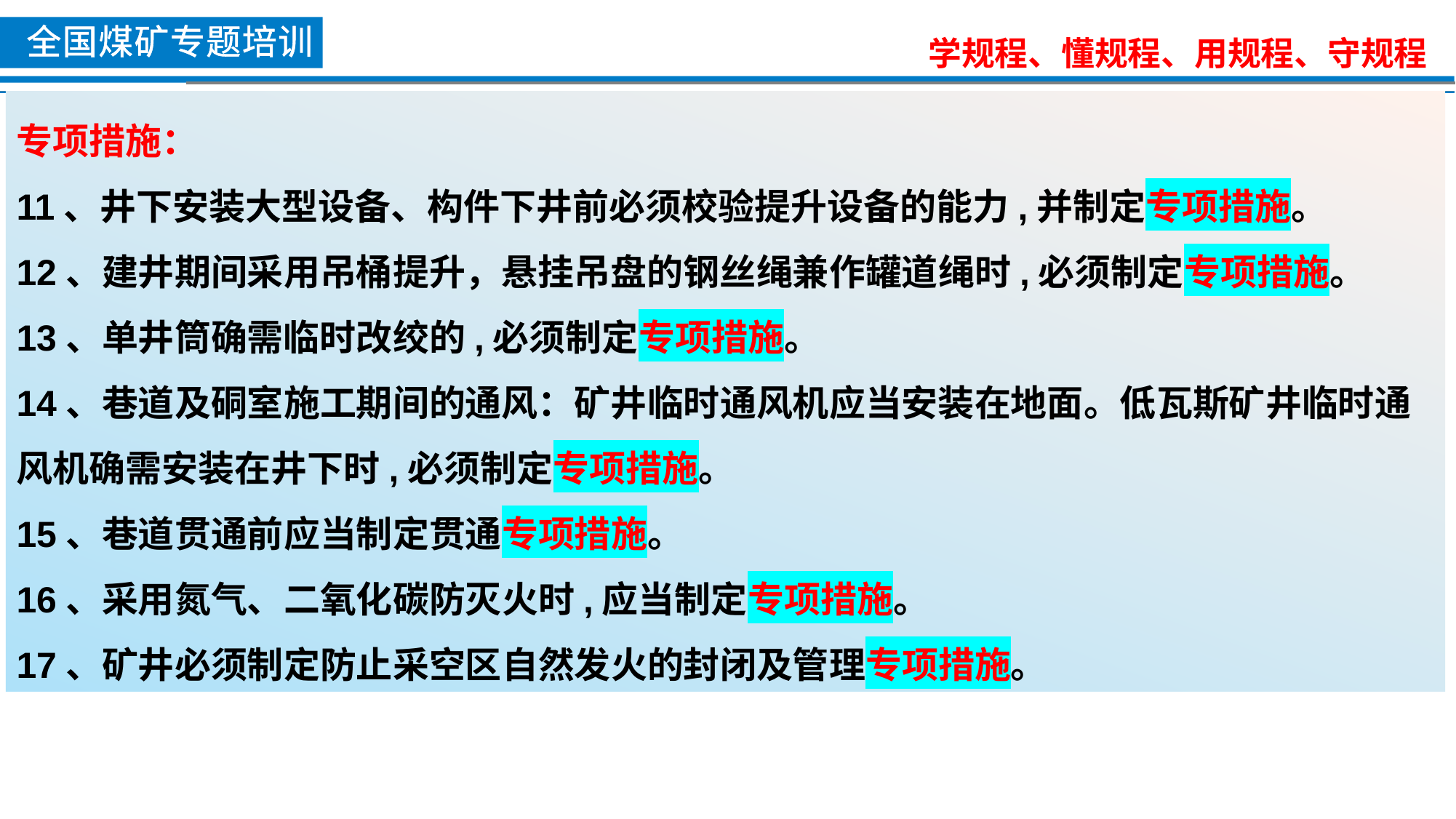

专项措施：
11、井下安装大型设备、构件下井前必须校验提升设备的能力,并制定专项措施。
12、建井期间采用吊桶提升，悬挂吊盘的钢丝绳兼作罐道绳时,必须制定专项措施。
13、单井筒确需临时改绞的,必须制定专项措施。
14、巷道及硐室施工期间的通风：矿井临时通风机应当安装在地面。低瓦斯矿井临时通风机确需安装在井下时,必须制定专项措施。
15、巷道贯通前应当制定贯通专项措施。
16、采用氮气、二氧化碳防灭火时,应当制定专项措施。
17、矿井必须制定防止采空区自然发火的封闭及管理专项措施。